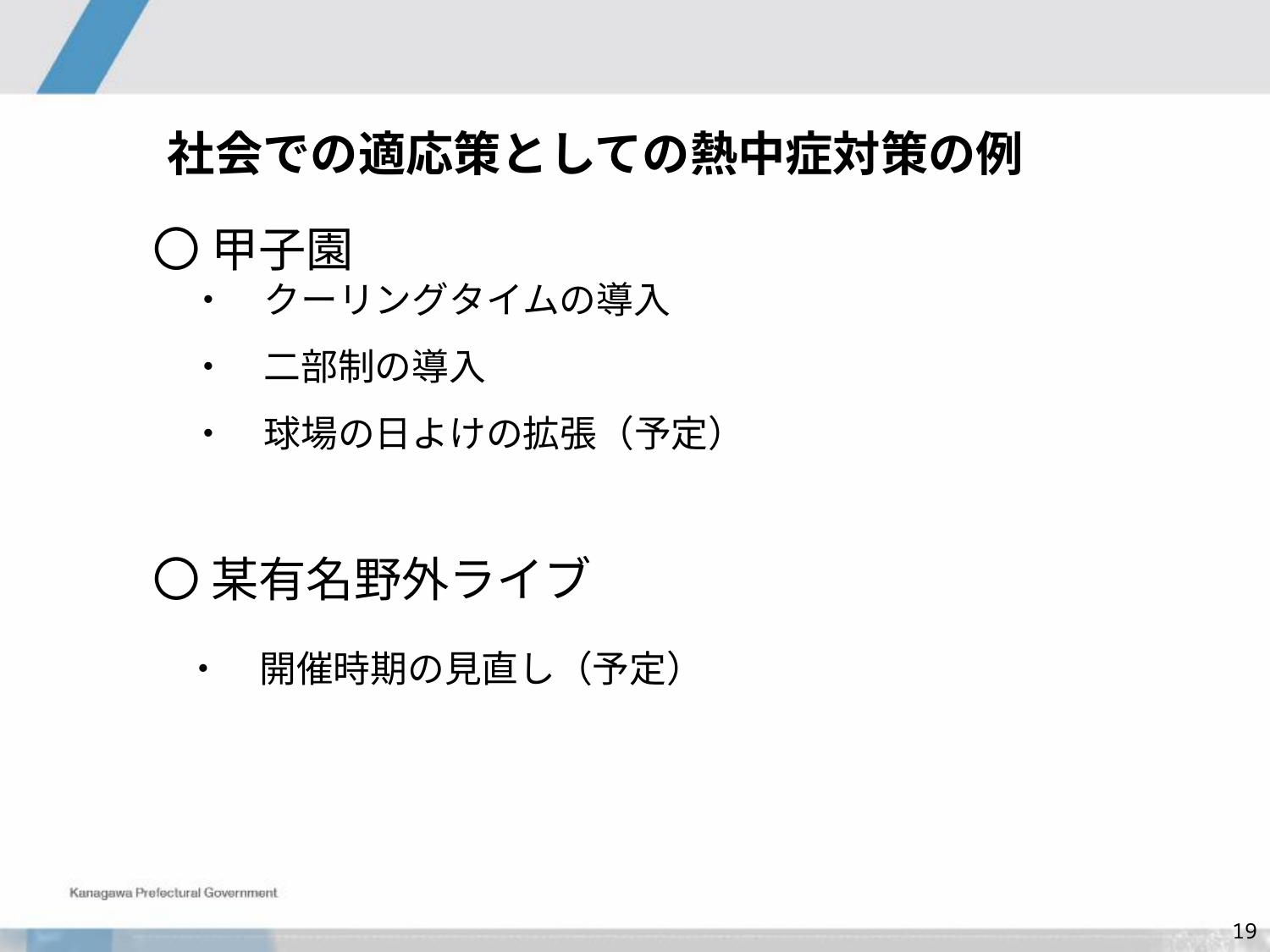

# 社会での適応策としての熱中症対策の例
〇 甲子園
　・　クーリングタイムの導入
　・　二部制の導入
　・　球場の日よけの拡張（予定）

〇 某有名野外ライブ
  ・　開催時期の見直し（予定）
19